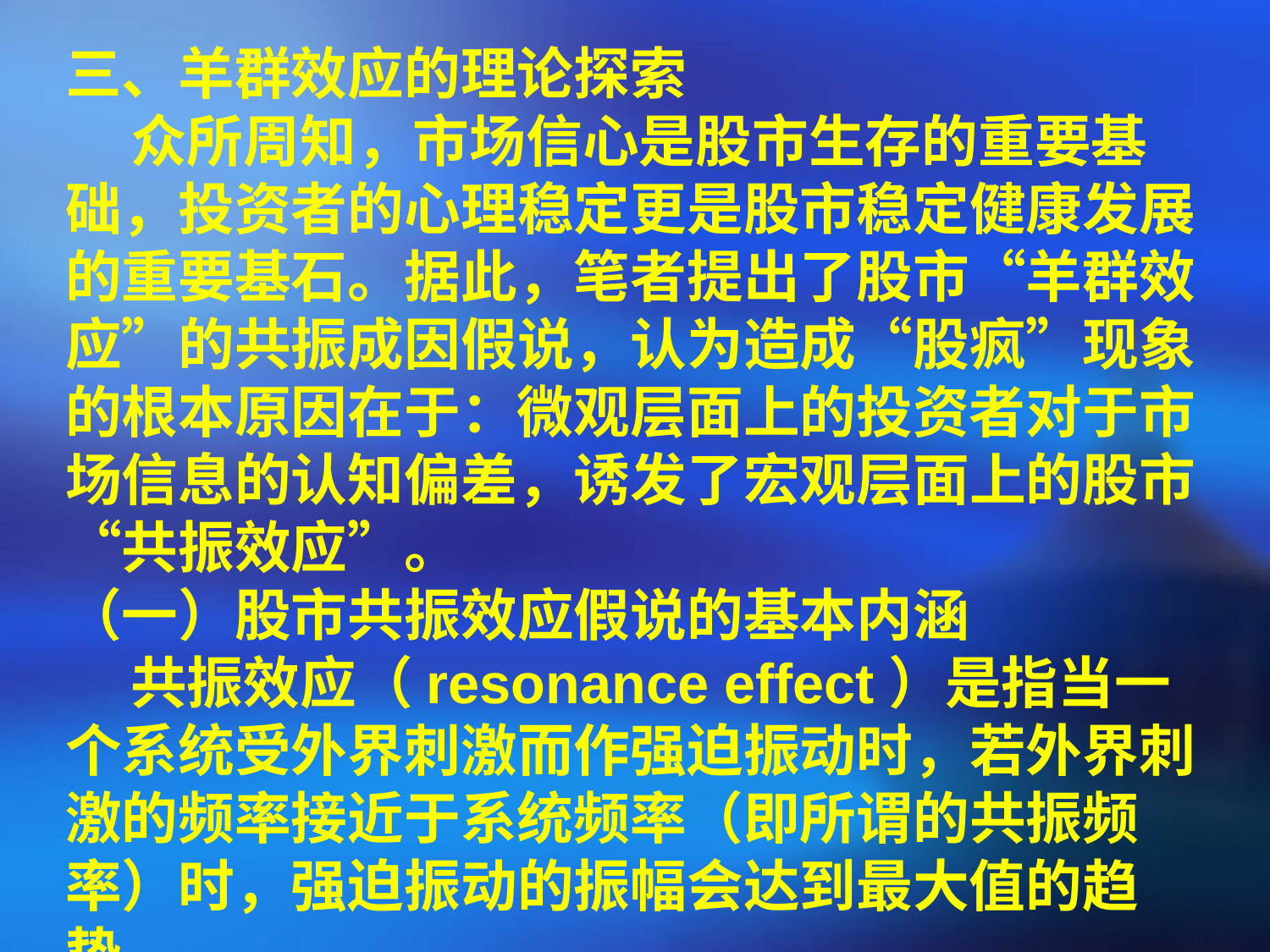

三、羊群效应的理论探索
    众所周知，市场信心是股市生存的重要基础，投资者的心理稳定更是股市稳定健康发展的重要基石。据此，笔者提出了股市“羊群效应”的共振成因假说，认为造成“股疯”现象的根本原因在于：微观层面上的投资者对于市场信息的认知偏差，诱发了宏观层面上的股市“共振效应”。
（一）股市共振效应假说的基本内涵
    共振效应（resonance effect）是指当一个系统受外界刺激而作强迫振动时，若外界刺激的频率接近于系统频率（即所谓的共振频率）时，强迫振动的振幅会达到最大值的趋势。